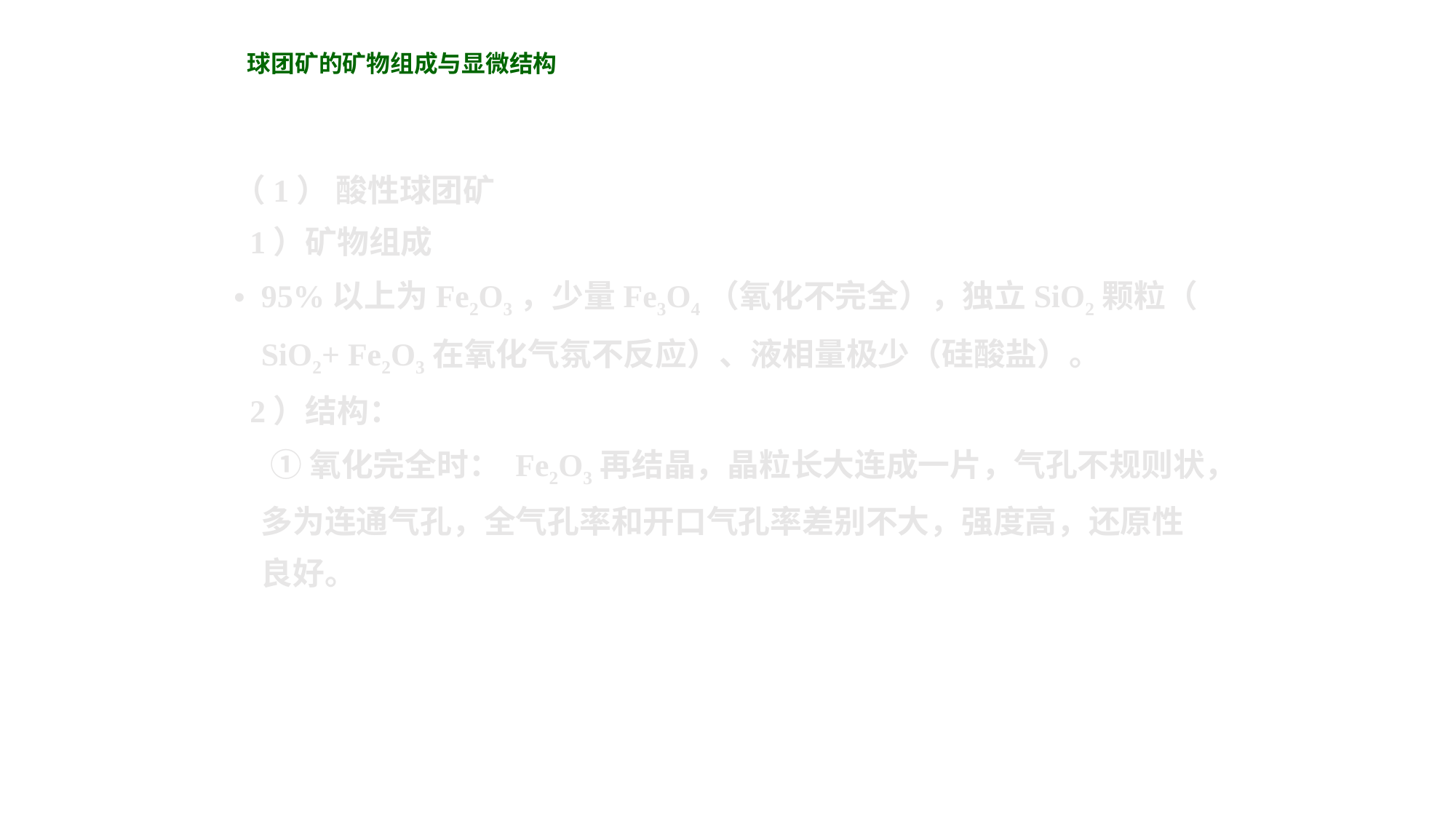

球团矿的矿物组成与显微结构
（1） 酸性球团矿
  1）矿物组成
95%以上为Fe2O3，少量Fe3O4（氧化不完全），独立SiO2颗粒（ SiO2+ Fe2O3在氧化气氛不反应）、液相量极少（硅酸盐）。
  2）结构：
     ①氧化完全时： Fe2O3再结晶，晶粒长大连成一片，气孔不规则状，多为连通气孔，全气孔率和开口气孔率差别不大，强度高，还原性良好。

53